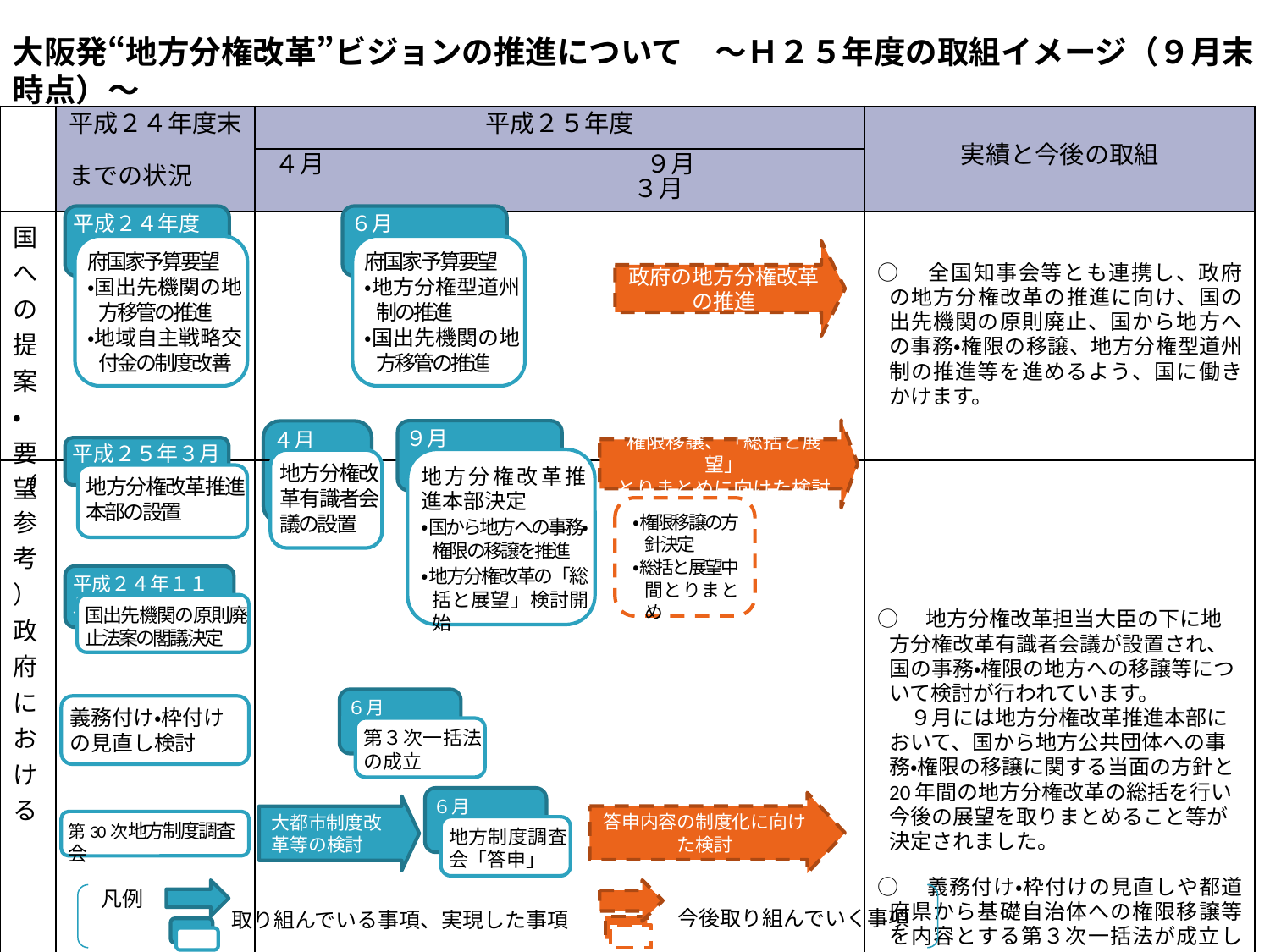

大阪発“地方分権改革”ビジョンの推進について　～Ｈ２５年度の取組イメージ（９月末時点）～
|  | 平成２４年度末 | 平成２５年度 | 実績と今後の取組 |
| --- | --- | --- | --- |
|  | までの状況 | ４月　　　　　　　　　　　　　９月　　　　　　　　　　　　　　３月 |  |
| 国への提案・要望 |  |  | ○　全国知事会等とも連携し、政府の地方分権改革の推進に向け、国の出先機関の原則廃止、国から地方への事務・権限の移譲、地方分権型道州制の推進等を進めるよう、国に働きかけます。 |
| （参考）政府における 　　　　　　　地方分権の取組状況 |  |  | ○　地方分権改革担当大臣の下に地方分権改革有識者会議が設置され、国の事務・権限の地方への移譲等について検討が行われています。 　９月には地方分権改革推進本部において、国から地方公共団体への事務・権限の移譲に関する当面の方針と20年間の地方分権改革の総括を行い今後の展望を取りまとめること等が決定されました。 ○　義務付け・枠付けの見直しや都道府県から基礎自治体への権限移譲等を内容とする第３次一括法が成立しました。 ○　第３０次地方制度調査会において、６月に「大都市制度の改革及び基礎自治体の行政サービス提供体制に関する答申」が取りまとめられました。 |
平成２４年度
６月
府国家予算要望
・国出先機関の地方移管の推進
・地域自主戦略交付金の制度改善

府国家予算要望
・地方分権型道州制の推進
・国出先機関の地方移管の推進

政府の地方分権改革の推進
権限移譲、「総括と展望」
とりまとめに向けた検討
９月
４月
平成２５年３月
地方分権改革推進本部決定
・国から地方への事務・権限の移譲を推進
・地方分権改革の「総括と展望」検討開始
地方分権改革有識者会議の設置

地方分権改革推進本部の設置
・権限移譲の方針決定
・総括と展望中間とりまとめ
平成２４年１１月
国出先機関の原則廃止法案の閣議決定

６月
義務付け・枠付けの見直し検討
第３次一括法の成立
６月
答申内容の制度化に向けた検討
大都市制度改革等の検討
第30次地方制度調査会
地方制度調査会「答申」
凡例

今後取り組んでいく事項
取り組んでいる事項、実現した事項